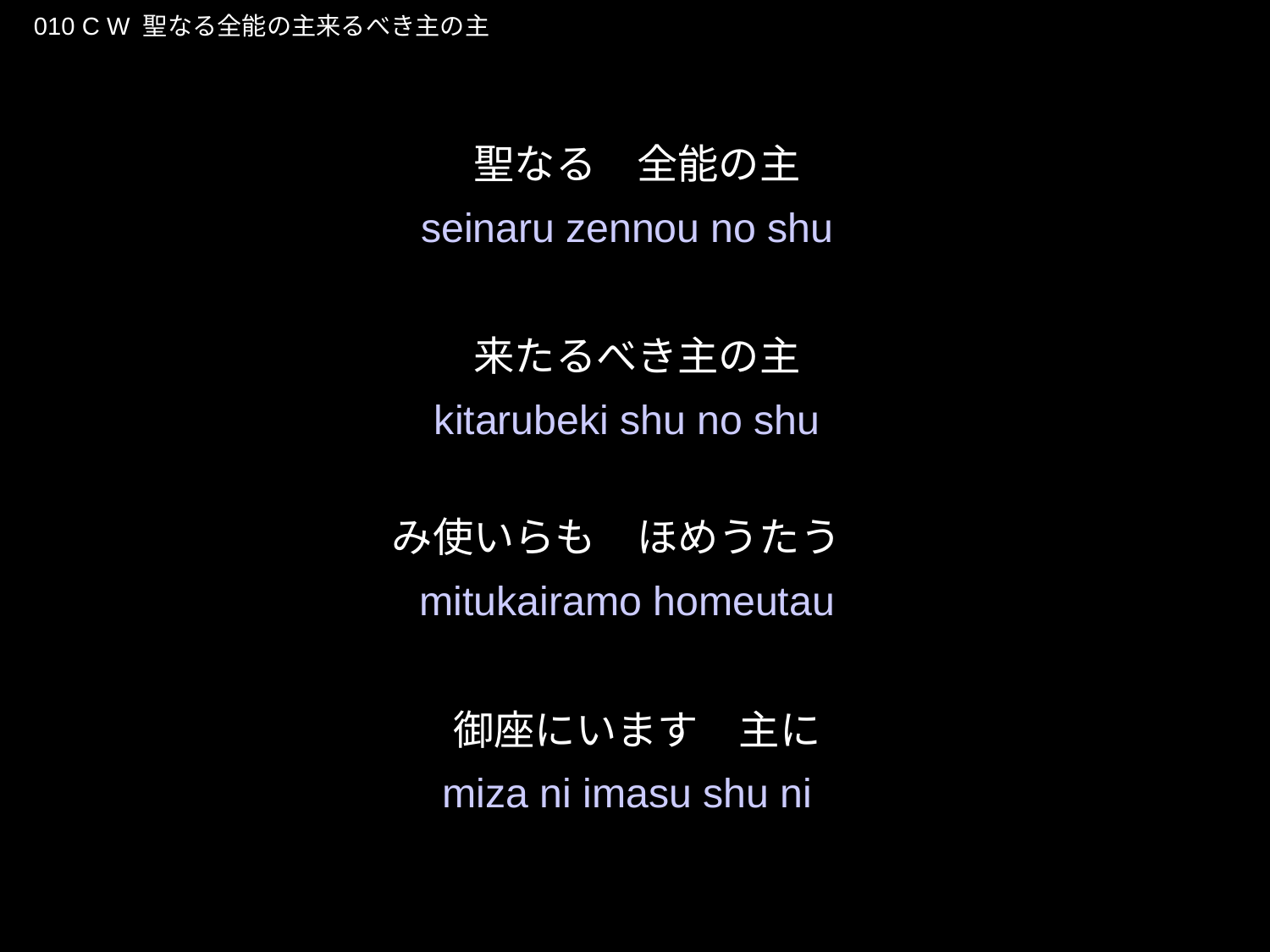

せいなるぜんのうのしゅきたるべきしゅのしゅ
★W
010 C W 聖なる全能の主来るべき主の主
★１
聖なる　全能の主

来たるべき主の主
み使いらも　ほめうたう

御座にいます　主に
seinaru zennou no shu

kitarubeki shu no shu
mitukairamo homeutau

miza ni imasu shu ni